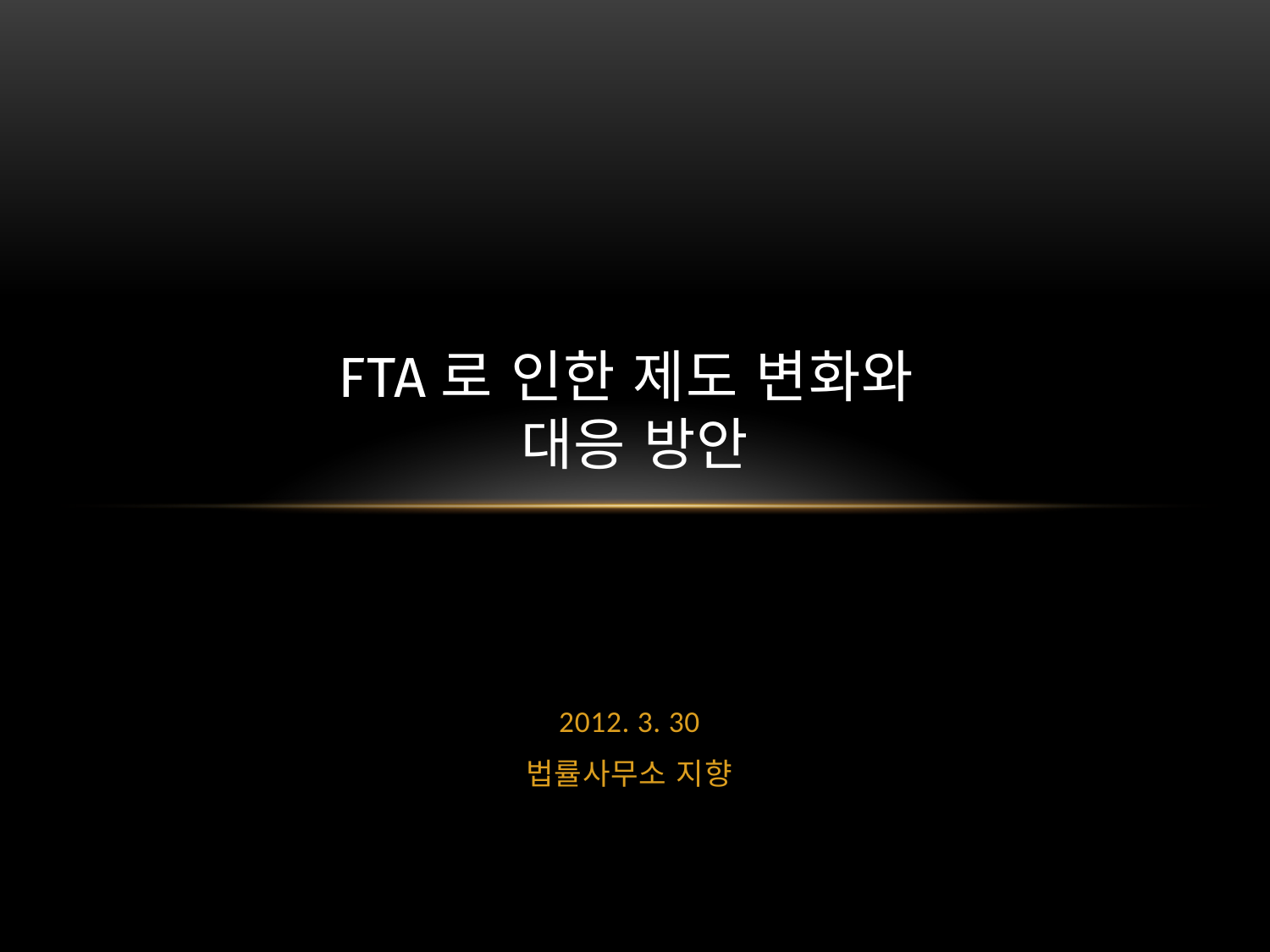

# FTA로 인한 제도 변화와 대응 방안
2012. 3. 30
법률사무소 지향